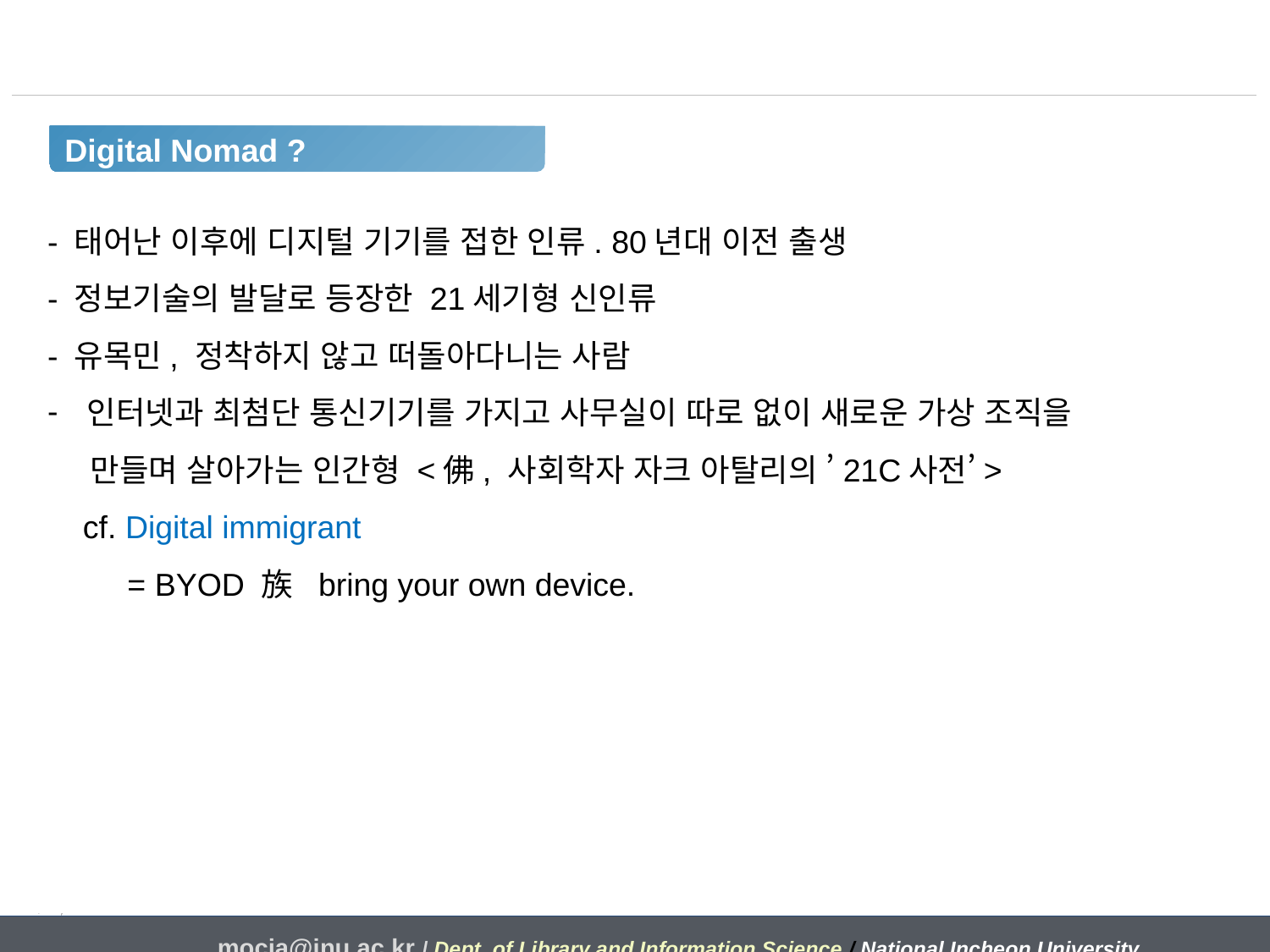

Digital Nomad ?
- 태어난 이후에 디지털 기기를 접한 인류. 80년대 이전 출생
- 정보기술의 발달로 등장한 21세기형 신인류
- 유목민, 정착하지 않고 떠돌아다니는 사람
인터넷과 최첨단 통신기기를 가지고 사무실이 따로 없이 새로운 가상 조직을
    만들며 살아가는 인간형 <佛, 사회학자 자크 아탈리의 ’21C사전’>
    cf. Digital immigrant
         = BYOD 族  bring your own device.

mocja@inu.ac.kr / Dept. of Library and Information Science / National Incheon University